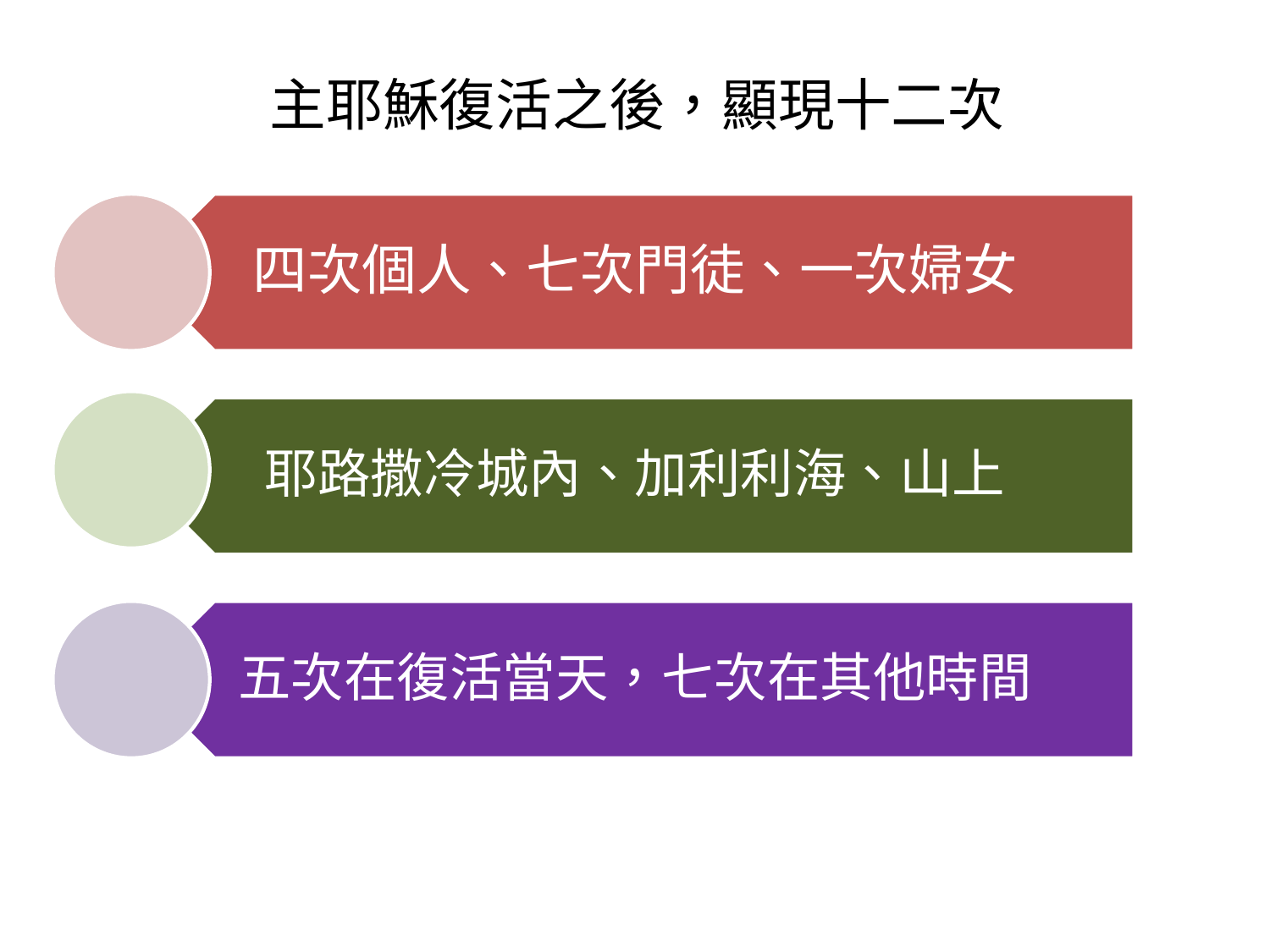

主耶穌復活之後，顯現十二次
四次個人、七次門徒、一次婦女
耶路撒冷城內、加利利海、山上
五次在復活當天，七次在其他時間